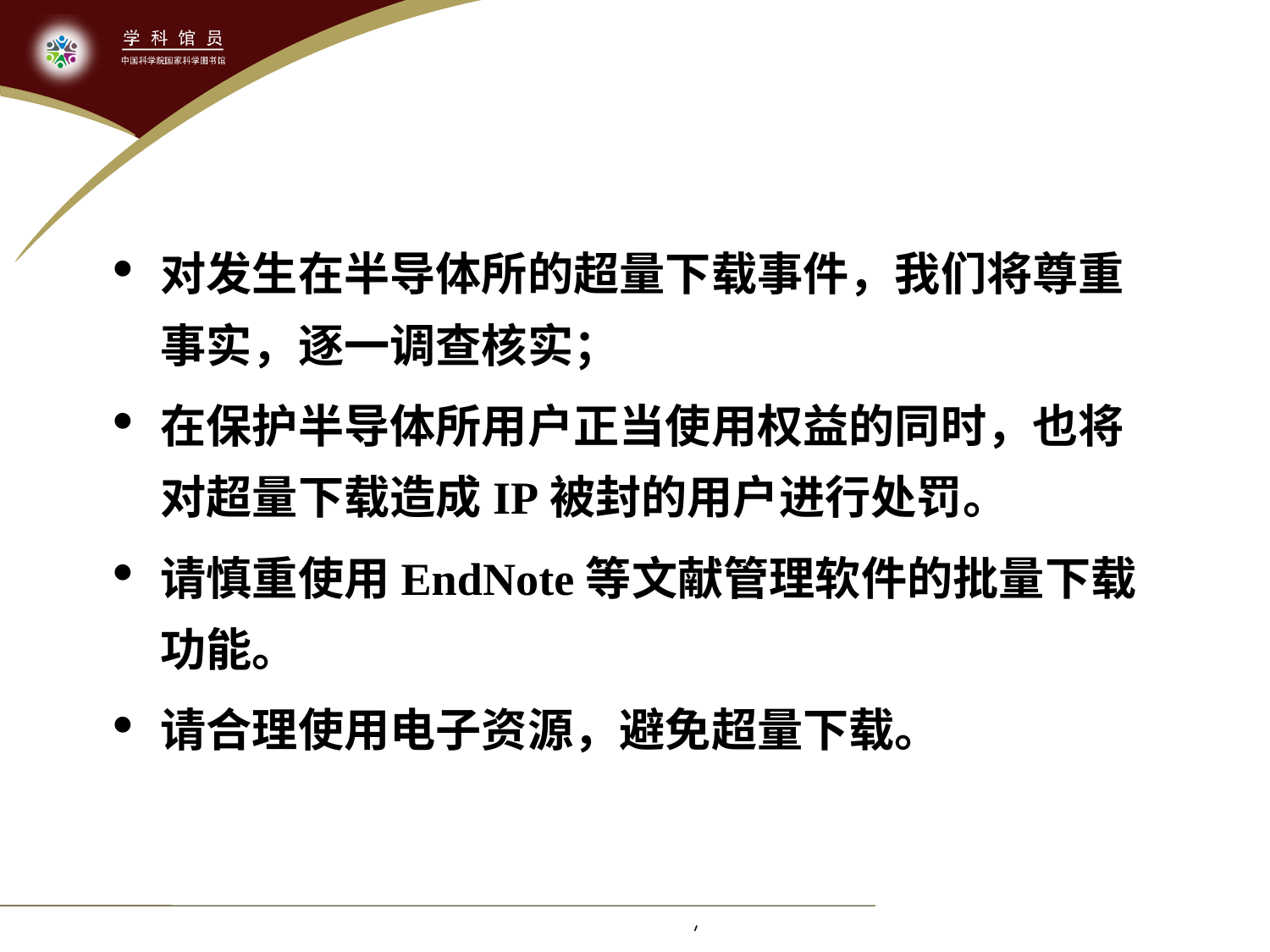

#
对发生在半导体所的超量下载事件，我们将尊重事实，逐一调查核实；
在保护半导体所用户正当使用权益的同时，也将对超量下载造成IP被封的用户进行处罚。
请慎重使用EndNote等文献管理软件的批量下载功能。
请合理使用电子资源，避免超量下载。